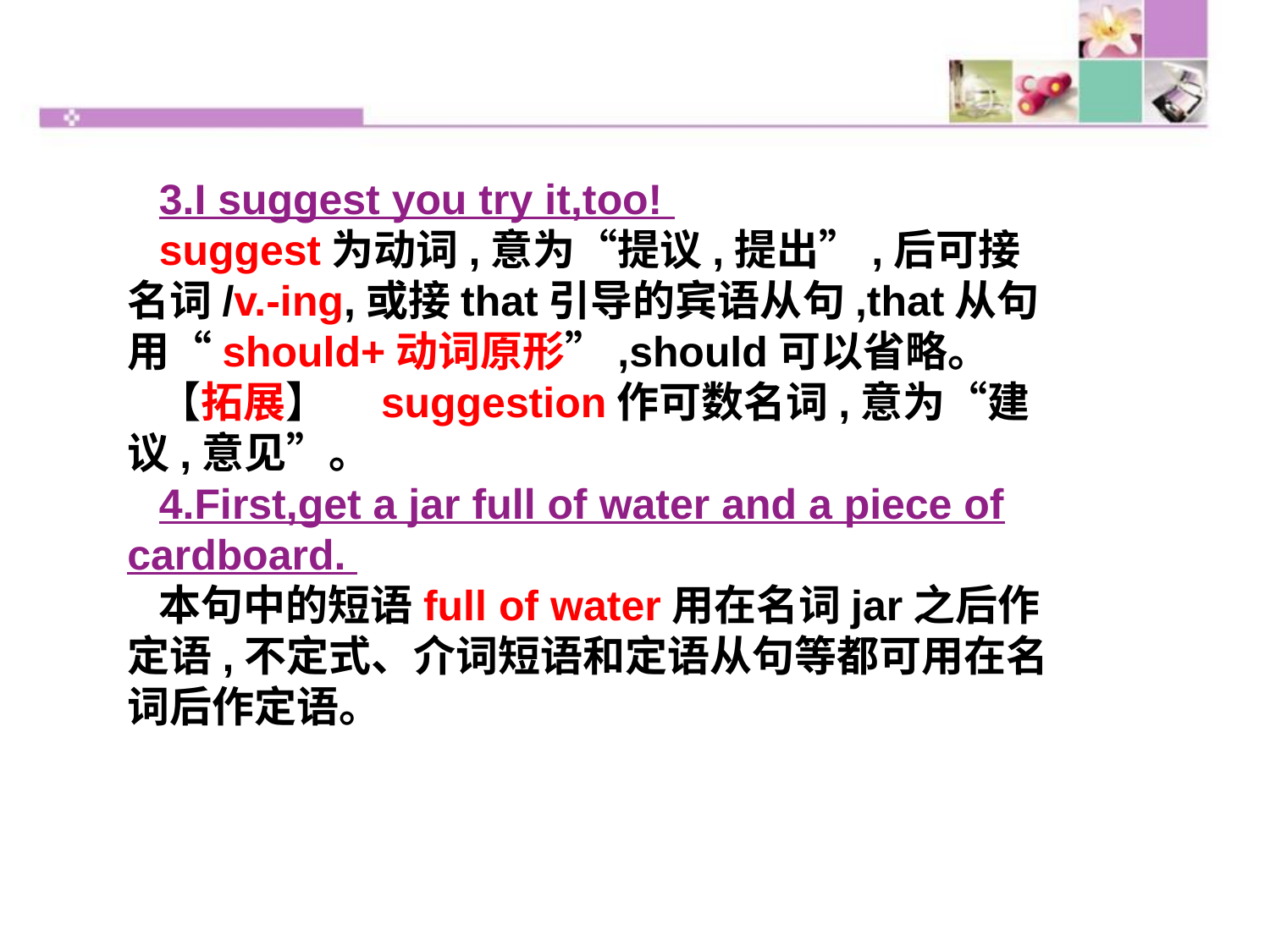

3.I suggest you try it,too!
suggest为动词,意为“提议,提出”,后可接名词/v.-ing,或接that引导的宾语从句,that从句用“should+动词原形”,should可以省略。
【拓展】　suggestion作可数名词,意为“建议,意见”。
4.First,get a jar full of water and a piece of cardboard.
本句中的短语full of water用在名词jar之后作定语,不定式、介词短语和定语从句等都可用在名词后作定语。